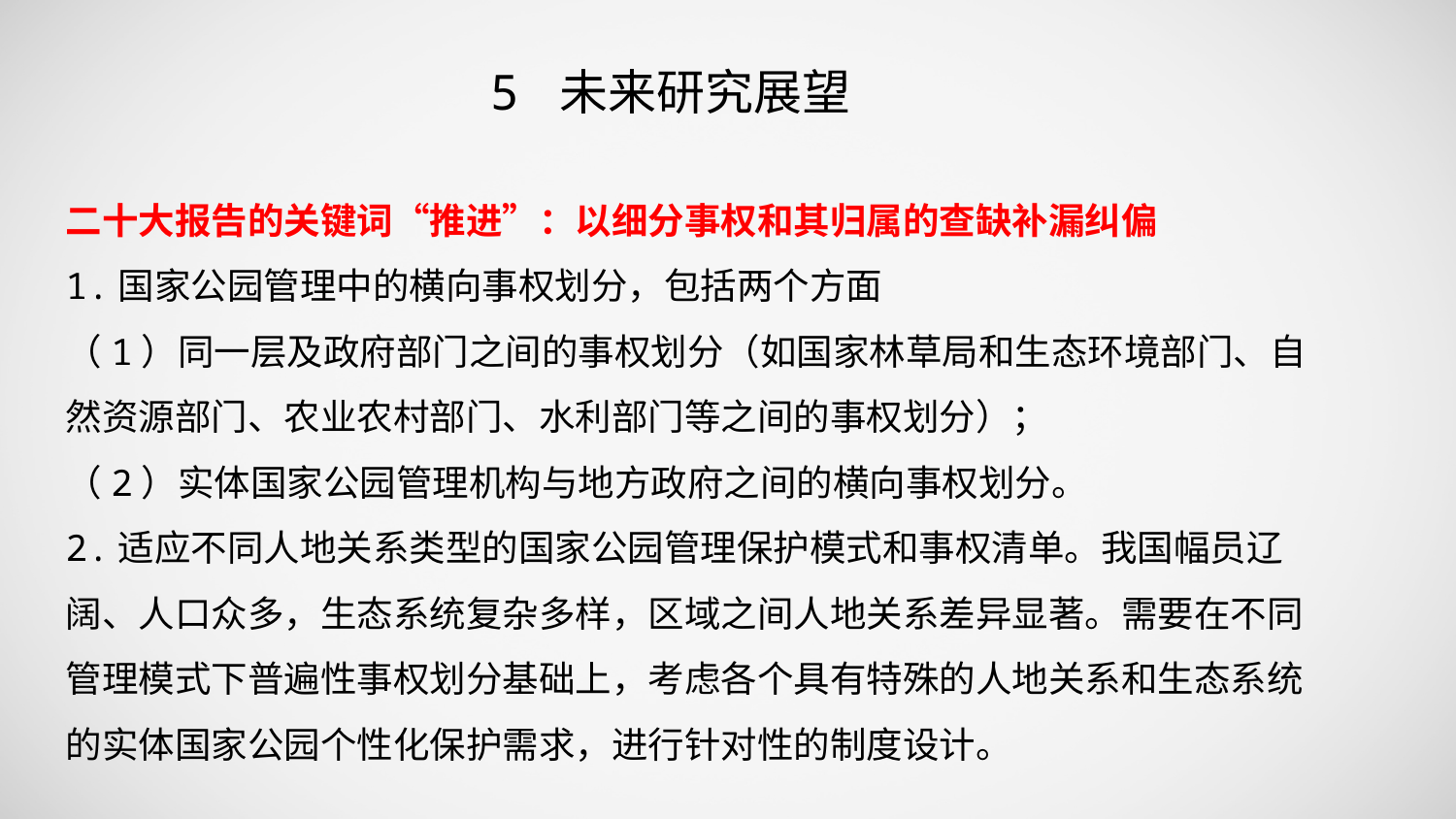

5 未来研究展望
二十大报告的关键词“推进”：以细分事权和其归属的查缺补漏纠偏
1.国家公园管理中的横向事权划分，包括两个方面
（1）同一层及政府部门之间的事权划分（如国家林草局和生态环境部门、自然资源部门、农业农村部门、水利部门等之间的事权划分）；
（2）实体国家公园管理机构与地方政府之间的横向事权划分。
2.适应不同人地关系类型的国家公园管理保护模式和事权清单。我国幅员辽阔、人口众多，生态系统复杂多样，区域之间人地关系差异显著。需要在不同管理模式下普遍性事权划分基础上，考虑各个具有特殊的人地关系和生态系统的实体国家公园个性化保护需求，进行针对性的制度设计。